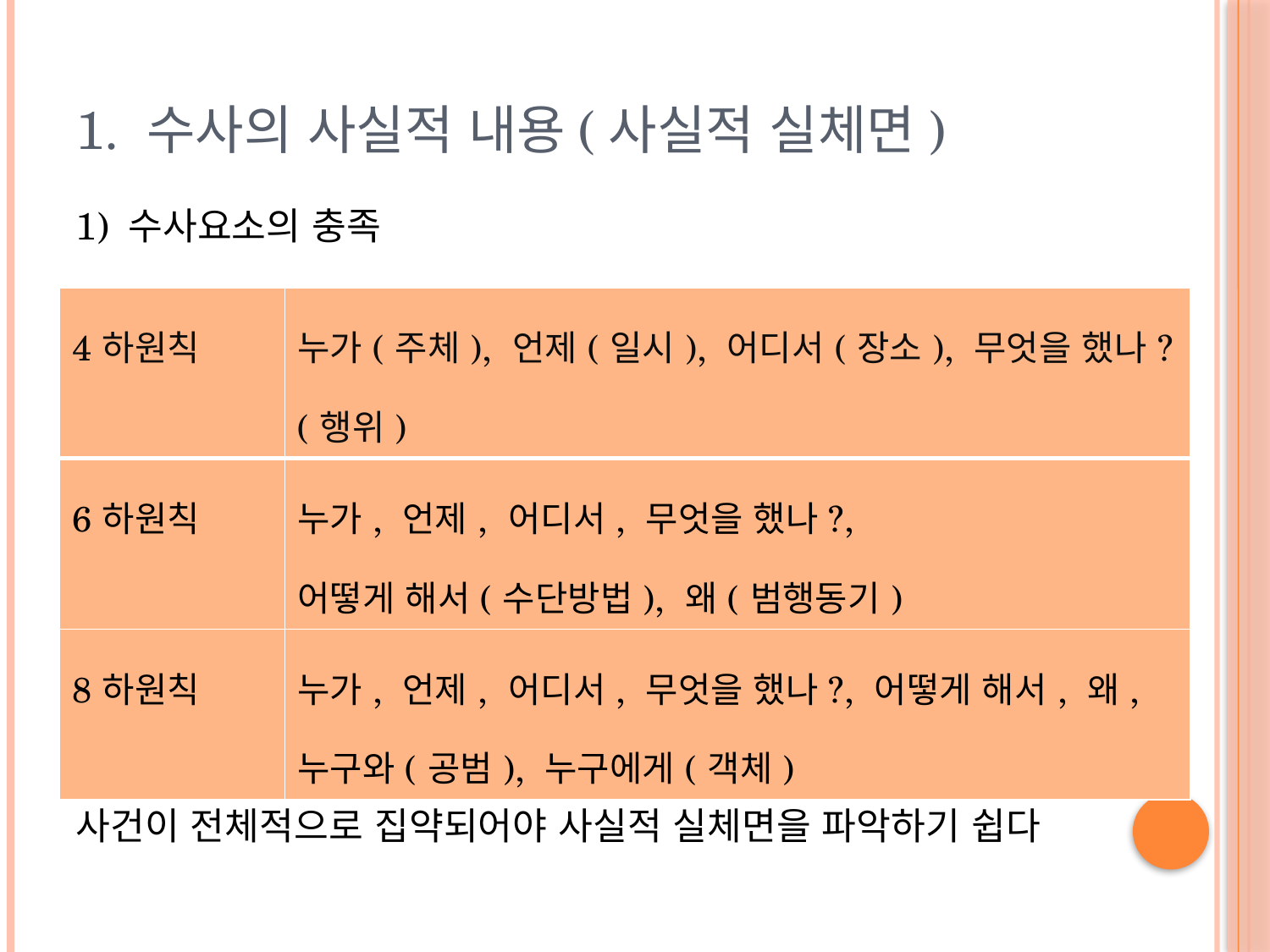

# 1. 수사의 사실적 내용(사실적 실체면)
1) 수사요소의 충족

2) 행동의 필요성
수사의 요소 충족 후 => 충족된 수사요소는 ‘현실성’을 가져야 함
3) 사건의 형태성
사건이 전체적으로 집약되어야 사실적 실체면을 파악하기 쉽다
| 4하원칙 | 누가(주체), 언제(일시), 어디서(장소), 무엇을 했나?(행위) |
| --- | --- |
| 6하원칙 | 누가, 언제, 어디서, 무엇을 했나?, 어떻게 해서(수단방법), 왜(범행동기) |
| 8하원칙 | 누가, 언제, 어디서, 무엇을 했나?, 어떻게 해서, 왜, 누구와(공범), 누구에게(객체) |